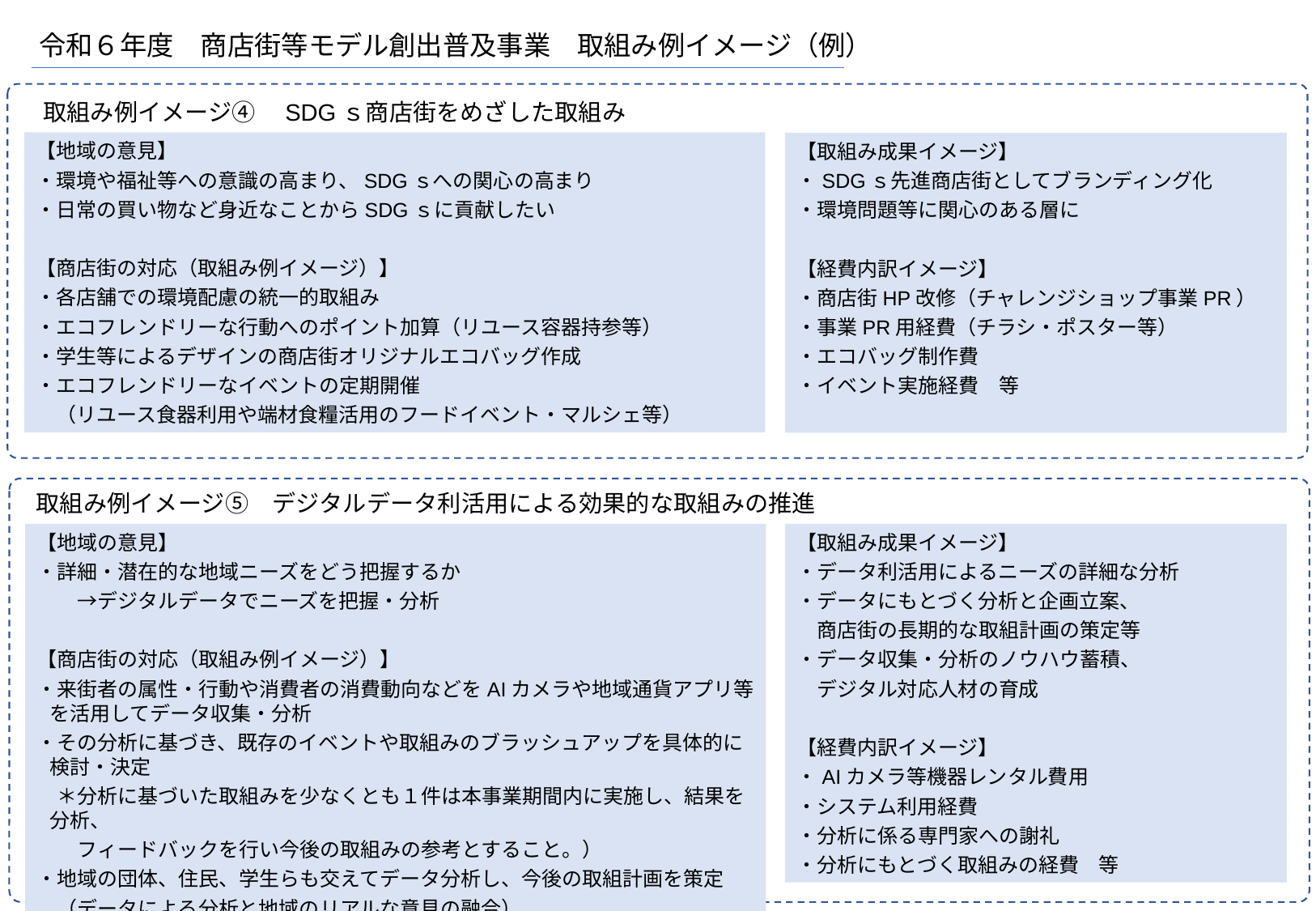

令和６年度　商店街等モデル創出普及事業　取組み例イメージ（例）

取組み例イメージ④　SDGｓ商店街をめざした取組み
【地域の意見】
・環境や福祉等への意識の高まり、SDGｓへの関心の高まり
・日常の買い物など身近なことからSDGｓに貢献したい

【商店街の対応（取組み例イメージ）】
・各店舗での環境配慮の統一的取組み
・エコフレンドリーな行動へのポイント加算（リユース容器持参等）
・学生等によるデザインの商店街オリジナルエコバッグ作成
・エコフレンドリーなイベントの定期開催
　（リユース食器利用や端材食糧活用のフードイベント・マルシェ等）
【取組み成果イメージ】
・SDGｓ先進商店街としてブランディング化
・環境問題等に関心のある層に

【経費内訳イメージ】
・商店街HP改修（チャレンジショップ事業PR）
・事業PR用経費（チラシ・ポスター等）
・エコバッグ制作費
・イベント実施経費　等

取組み例イメージ⑤　デジタルデータ利活用による効果的な取組みの推進
【地域の意見】
・詳細・潜在的な地域ニーズをどう把握するか
　　→デジタルデータでニーズを把握・分析

【商店街の対応（取組み例イメージ）】
・来街者の属性・行動や消費者の消費動向などをAIカメラや地域通貨アプリ等を活用してデータ収集・分析
・その分析に基づき、既存のイベントや取組みのブラッシュアップを具体的に検討・決定
　＊分析に基づいた取組みを少なくとも１件は本事業期間内に実施し、結果を分析、
　　フィードバックを行い今後の取組みの参考とすること。）
・地域の団体、住民、学生らも交えてデータ分析し、今後の取組計画を策定
　（データによる分析と地域のリアルな意見の融合）
【取組み成果イメージ】
・データ利活用によるニーズの詳細な分析
・データにもとづく分析と企画立案、
　商店街の長期的な取組計画の策定等
・データ収集・分析のノウハウ蓄積、
　デジタル対応人材の育成

【経費内訳イメージ】
・AIカメラ等機器レンタル費用
・システム利用経費
・分析に係る専門家への謝礼
・分析にもとづく取組みの経費　等